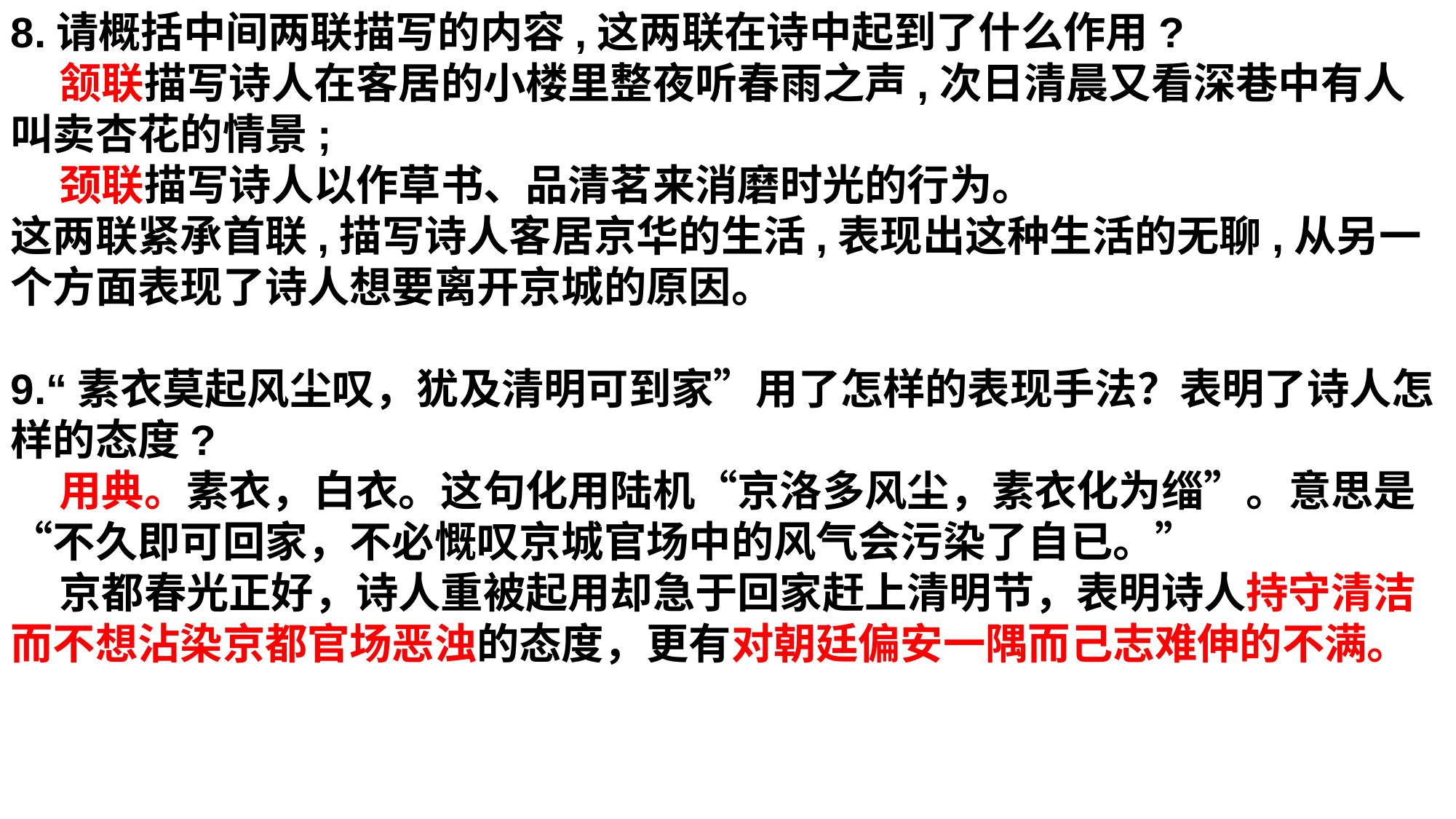

8.请概括中间两联描写的内容,这两联在诗中起到了什么作用?
    颔联描写诗人在客居的小楼里整夜听春雨之声,次日清晨又看深巷中有人叫卖杏花的情景;
    颈联描写诗人以作草书、品清茗来消磨时光的行为。
这两联紧承首联,描写诗人客居京华的生活,表现出这种生活的无聊,从另一个方面表现了诗人想要离开京城的原因。

9.“素衣莫起风尘叹，犹及清明可到家”用了怎样的表现手法？表明了诗人怎样的态度?
    用典。素衣，白衣。这句化用陆机“京洛多风尘，素衣化为缁”。意思是“不久即可回家，不必慨叹京城官场中的风气会污染了自已。”
    京都春光正好，诗人重被起用却急于回家赶上清明节，表明诗人持守清洁而不想沾染京都官场恶浊的态度，更有对朝廷偏安一隅而己志难伸的不满。